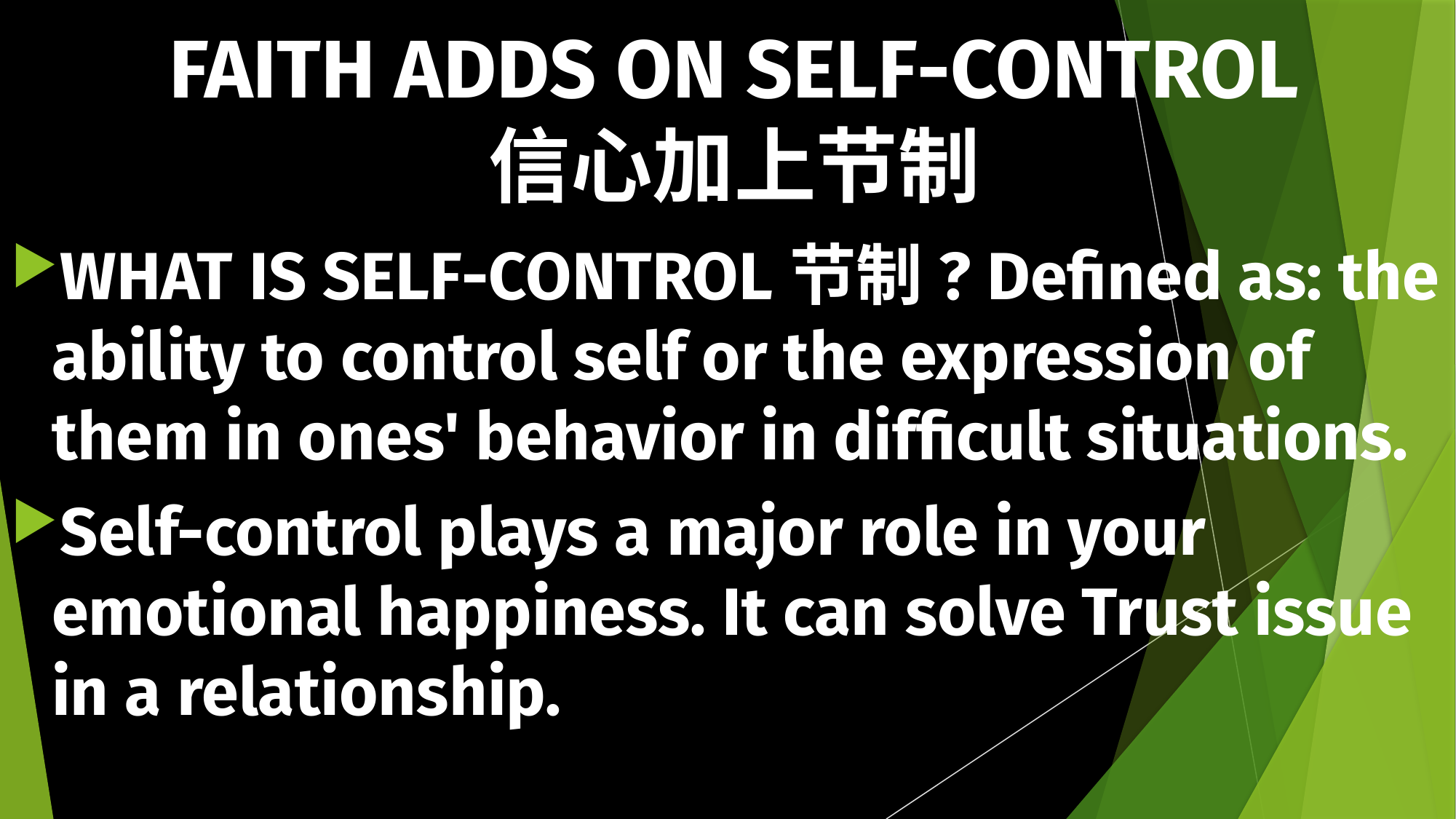

# FAITH ADDS ON SELF-CONTROL 信心加上节制
WHAT IS SELF-CONTROL节制? Defined as: the ability to control self or the expression of them in ones' behavior in difficult situations.
Self-control plays a major role in your emotional happiness. It can solve Trust issue in a relationship.